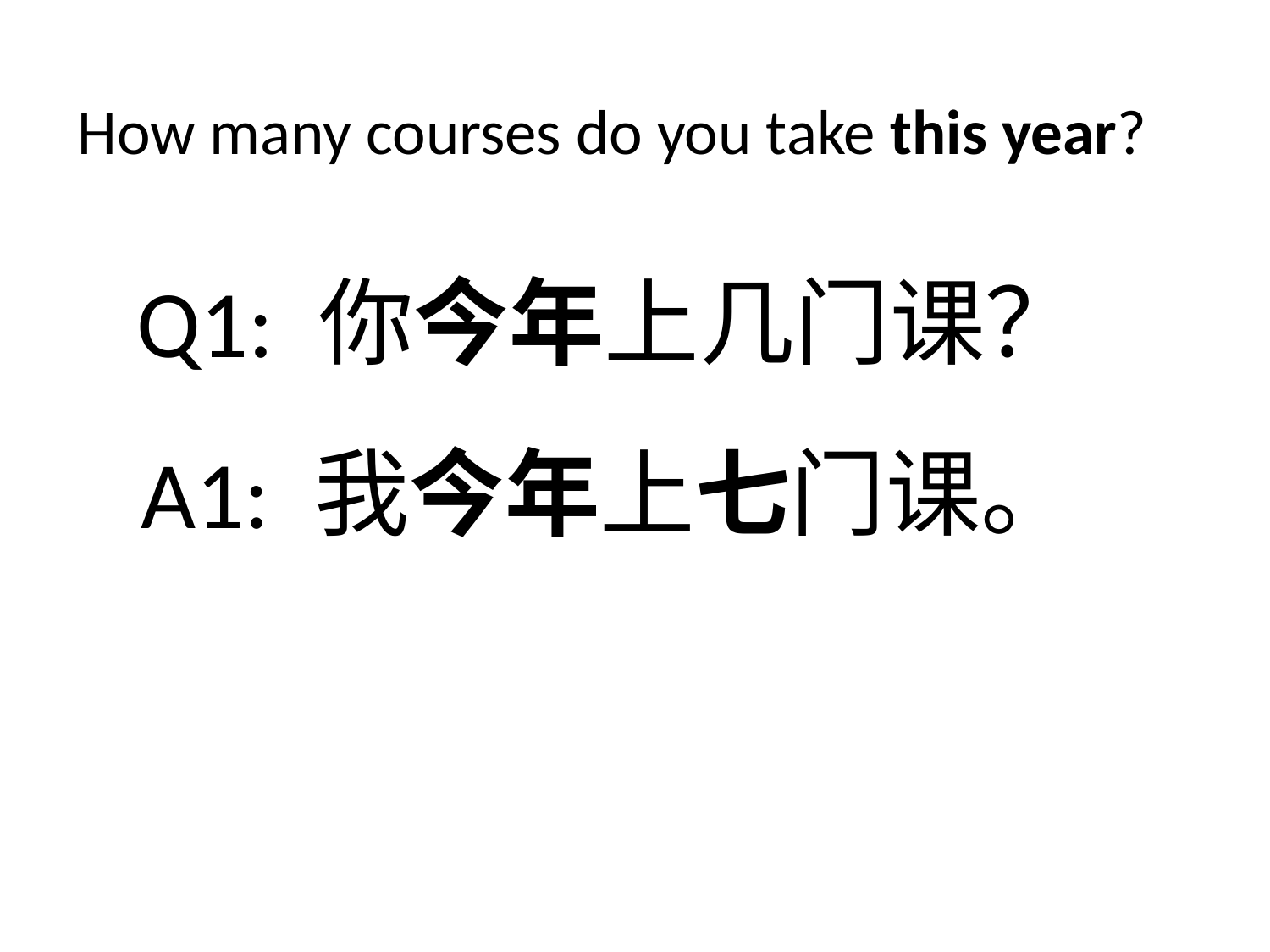

How many courses do you take this year?

Q1: 你今年上几门课？
A1: 我今年上七门课。